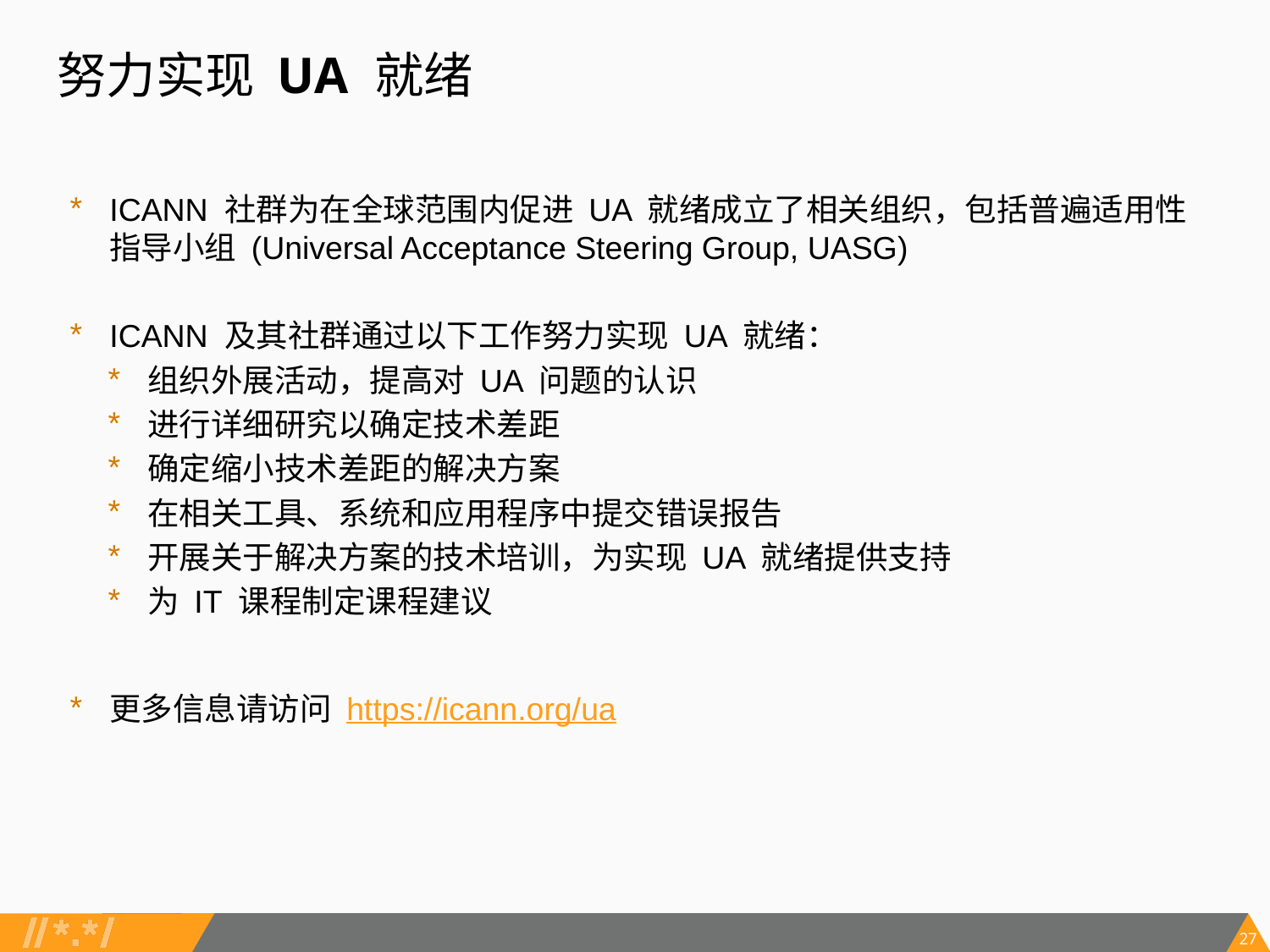

努力实现 UA 就绪
ICANN 社群为在全球范围内促进 UA 就绪成立了相关组织，包括普遍适用性指导小组 (Universal Acceptance Steering Group, UASG)

ICANN 及其社群通过以下工作努力实现 UA 就绪：
组织外展活动，提高对 UA 问题的认识
进行详细研究以确定技术差距
确定缩小技术差距的解决方案
在相关工具、系统和应用程序中提交错误报告
开展关于解决方案的技术培训，为实现 UA 就绪提供支持
为 IT 课程制定课程建议

更多信息请访问 https://icann.org/ua